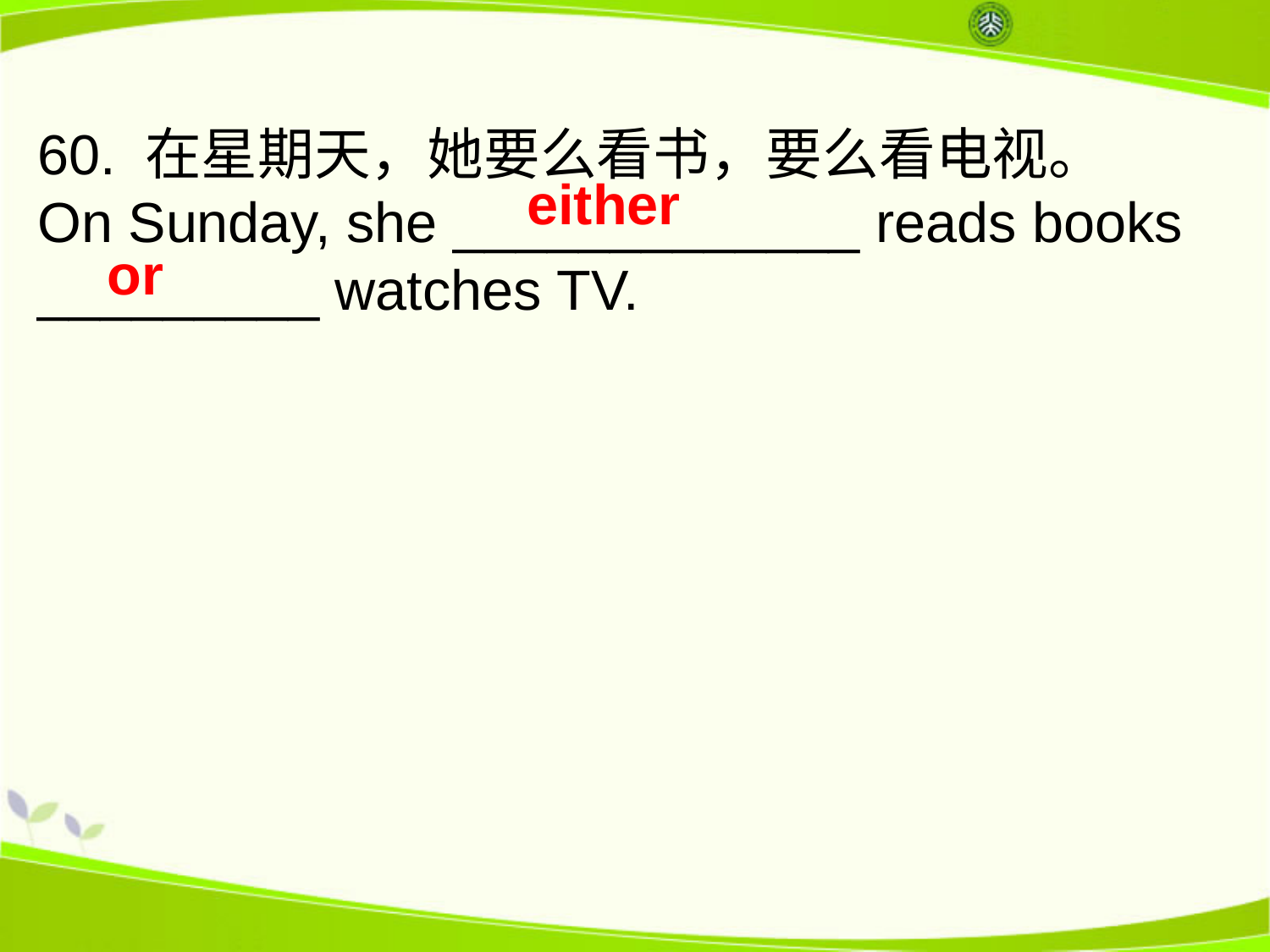

60. 在星期天，她要么看书，要么看电视。
On Sunday, she _____________ reads books _________ watches TV.
either
or